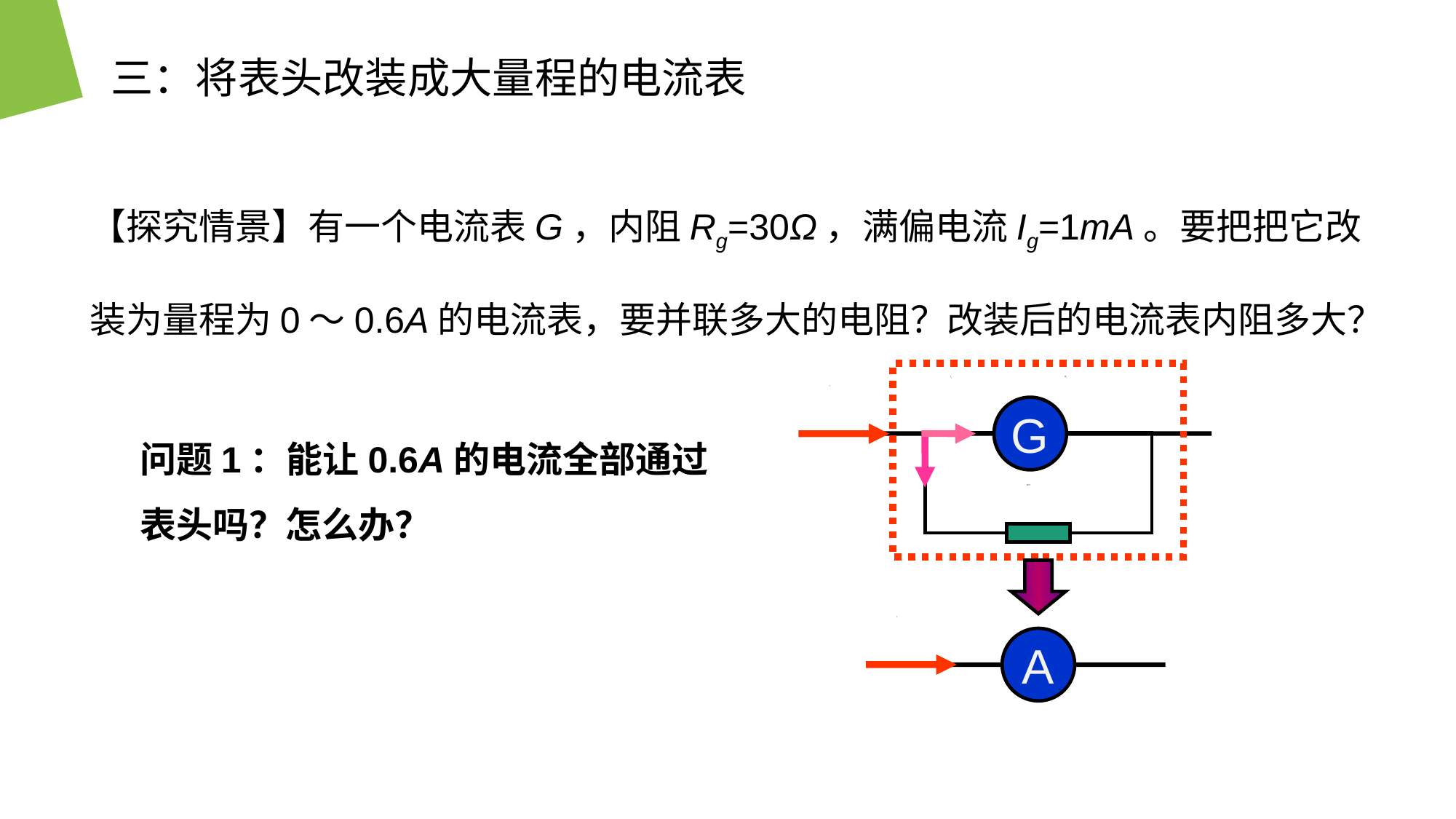

三：将表头改装成大量程的电流表
【探究情景】有一个电流表G，内阻Rg=30Ω，满偏电流Ig=1mA。要把把它改装为量程为0～0.6A的电流表，要并联多大的电阻？改装后的电流表内阻多大？

Rg
G

Ig

I

问题1：能让0.6A的电流全部通过表头吗？怎么办？

IR

R=?

I

A

RA